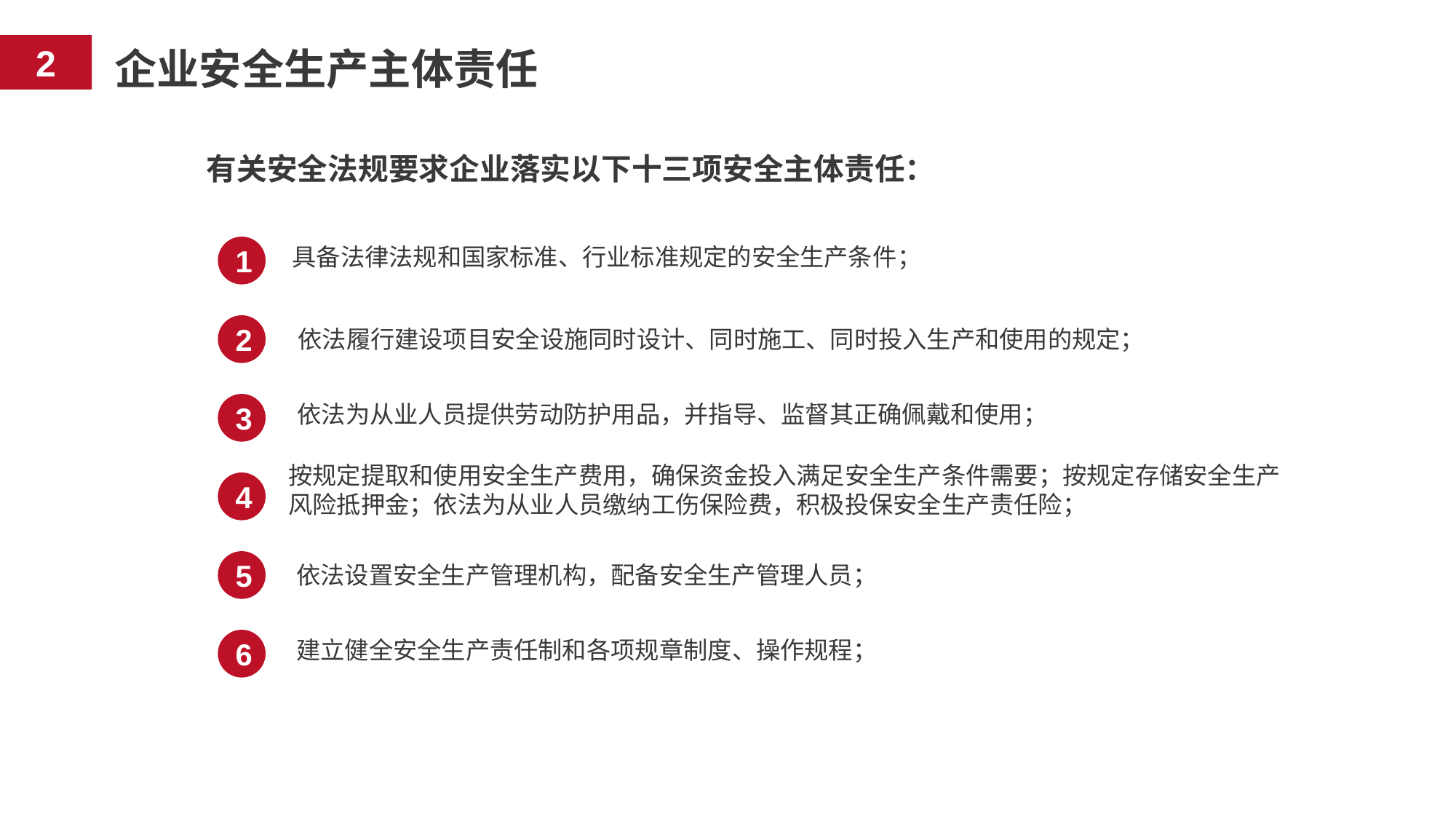

2
企业安全生产主体责任
有关安全法规要求企业落实以下十三项安全主体责任：
1
具备法律法规和国家标准、行业标准规定的安全生产条件；
2
依法履行建设项目安全设施同时设计、同时施工、同时投入生产和使用的规定；
3
依法为从业人员提供劳动防护用品，并指导、监督其正确佩戴和使用；
按规定提取和使用安全生产费用，确保资金投入满足安全生产条件需要；按规定存储安全生产风险抵押金；依法为从业人员缴纳工伤保险费，积极投保安全生产责任险；
4
5
依法设置安全生产管理机构，配备安全生产管理人员；
6
建立健全安全生产责任制和各项规章制度、操作规程；